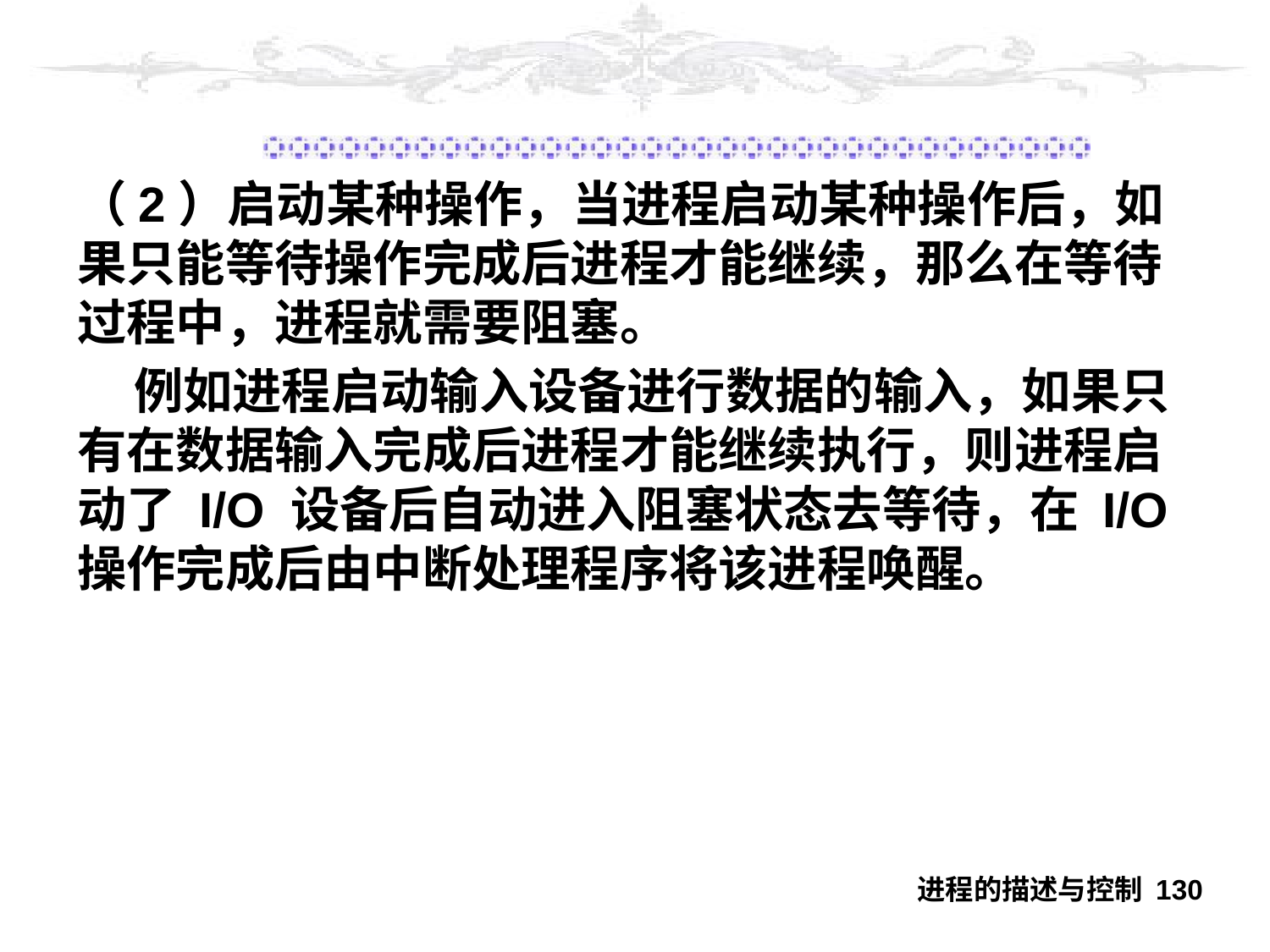

#
（2）启动某种操作，当进程启动某种操作后，如果只能等待操作完成后进程才能继续，那么在等待过程中，进程就需要阻塞。
    例如进程启动输入设备进行数据的输入，如果只有在数据输入完成后进程才能继续执行，则进程启动了 I/O 设备后自动进入阻塞状态去等待，在 I/O 操作完成后由中断处理程序将该进程唤醒。